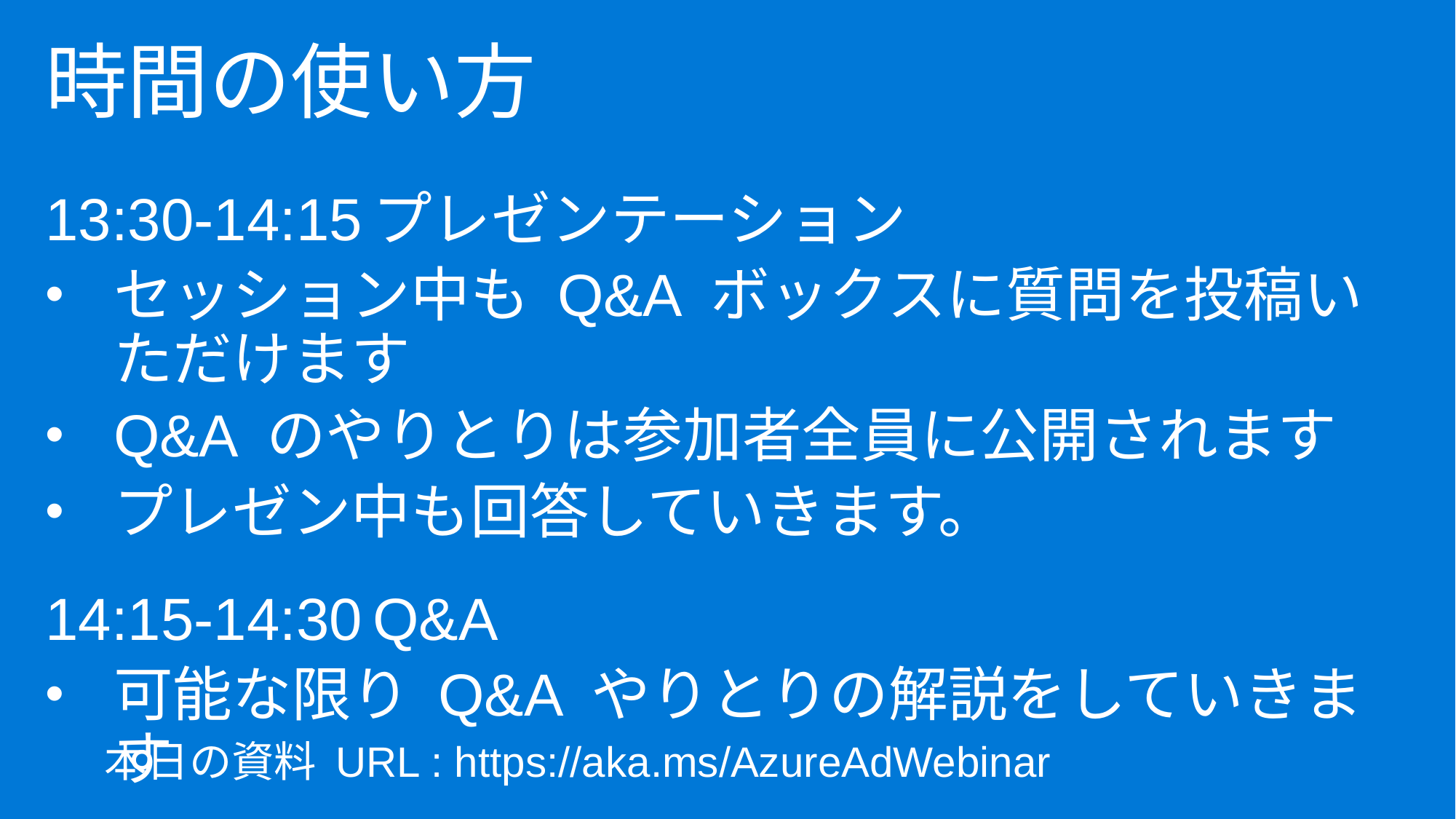

時間の使い方
13:30-14:15	プレゼンテーション
セッション中も Q&A ボックスに質問を投稿いただけます
Q&A のやりとりは参加者全員に公開されます
プレゼン中も回答していきます。

14:15-14:30	Q&A
可能な限り Q&A やりとりの解説をしていきます
本日の資料 URL : https://aka.ms/AzureAdWebinar